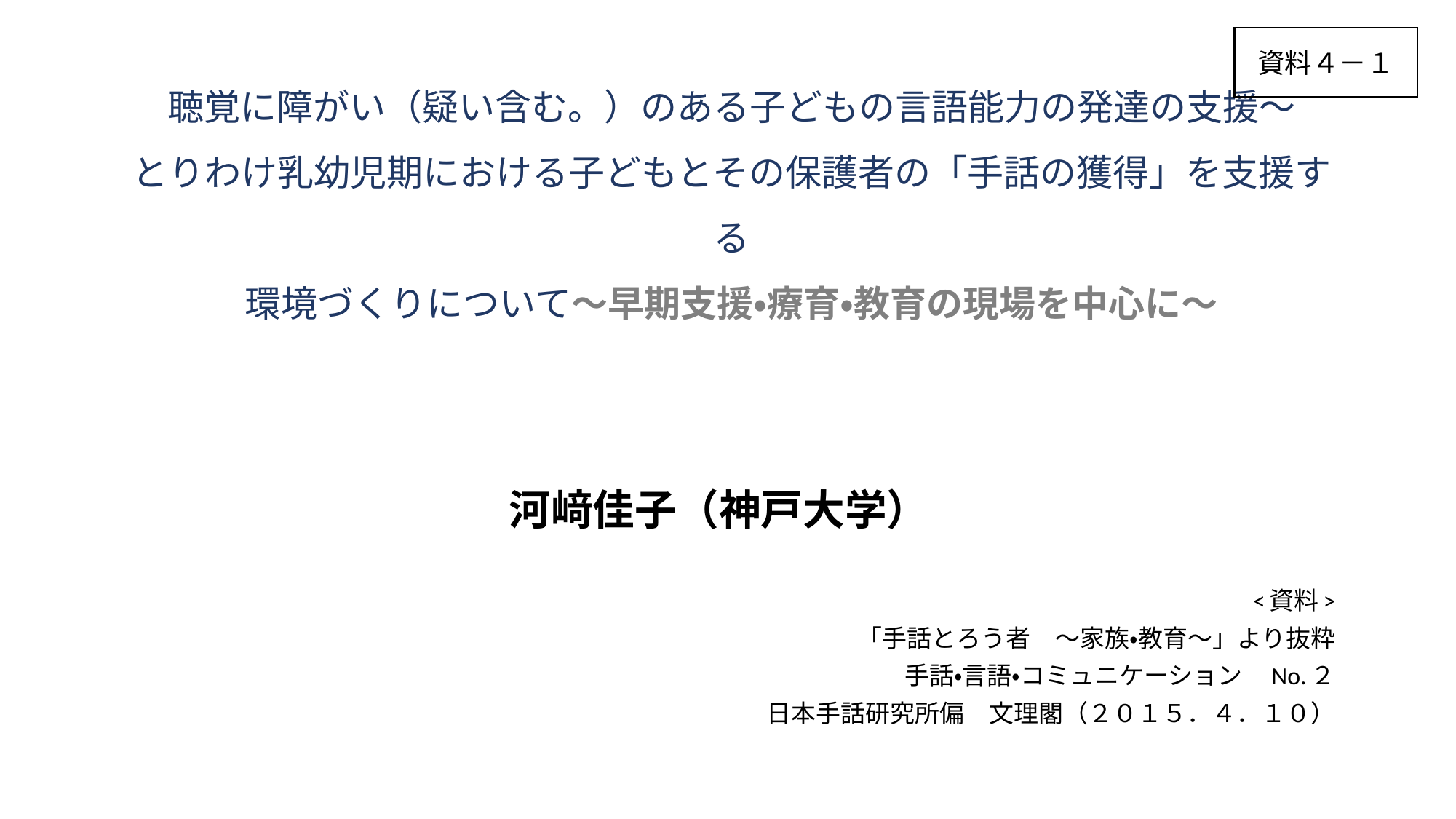

# 聴覚に障がい（疑い含む。）のある子どもの言語能力の発達の支援～ とりわけ乳幼児期における子どもとその保護者の「手話の獲得」を支援する 環境づくりについて～早期支援・療育・教育の現場を中心に～
資料４－１

河﨑佳子（神戸大学）

<資料>
「手話とろう者　～家族・教育～」より抜粋
手話・言語・コミュニケーション　No.２
日本手話研究所偏　文理閣（２０１５．４．１０）